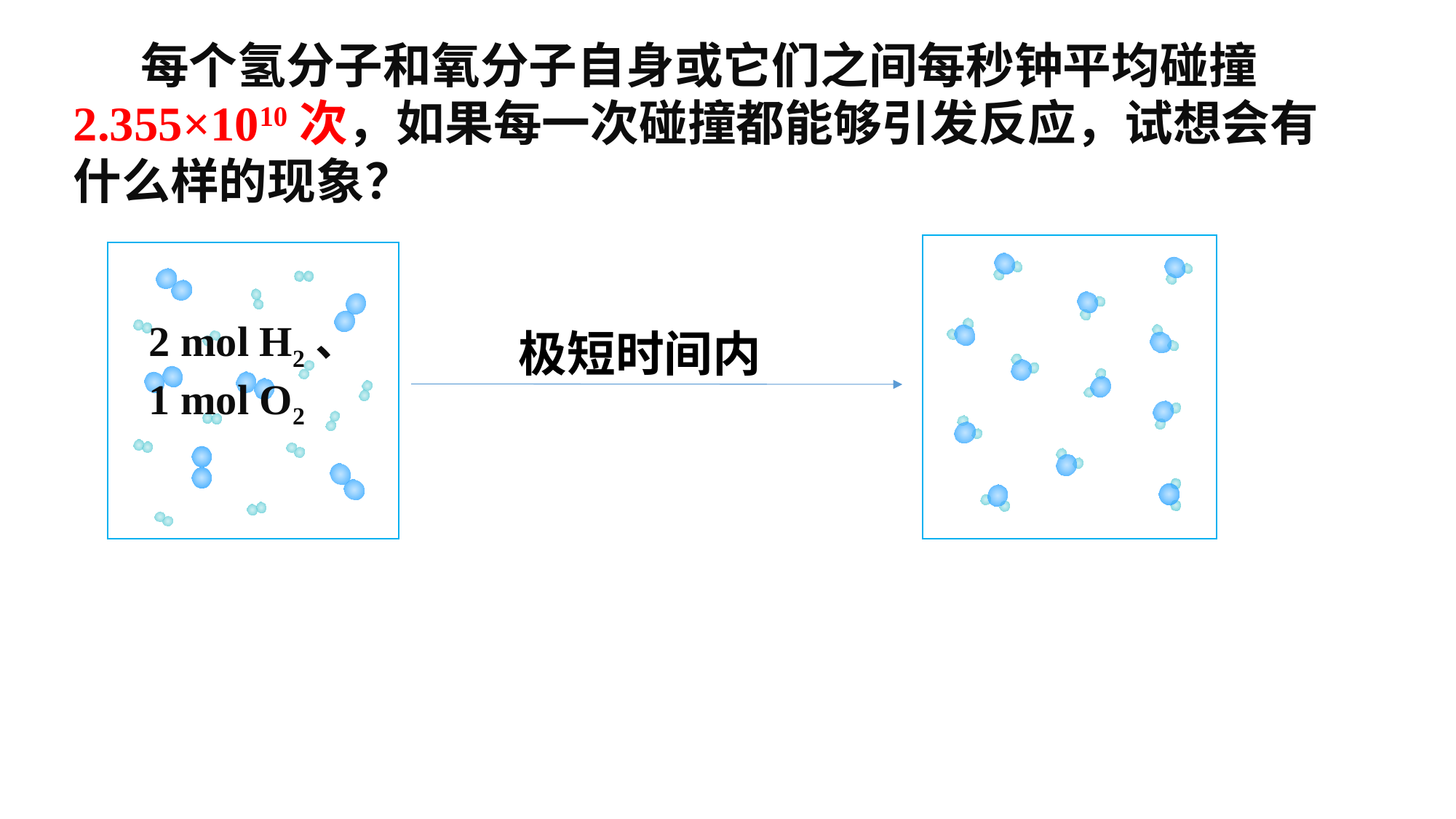

每个氢分子和氧分子自身或它们之间每秒钟平均碰撞2.355×1010次，如果每一次碰撞都能够引发反应，试想会有什么样的现象？

极短时间内
2 mol H2、
1 mol O2